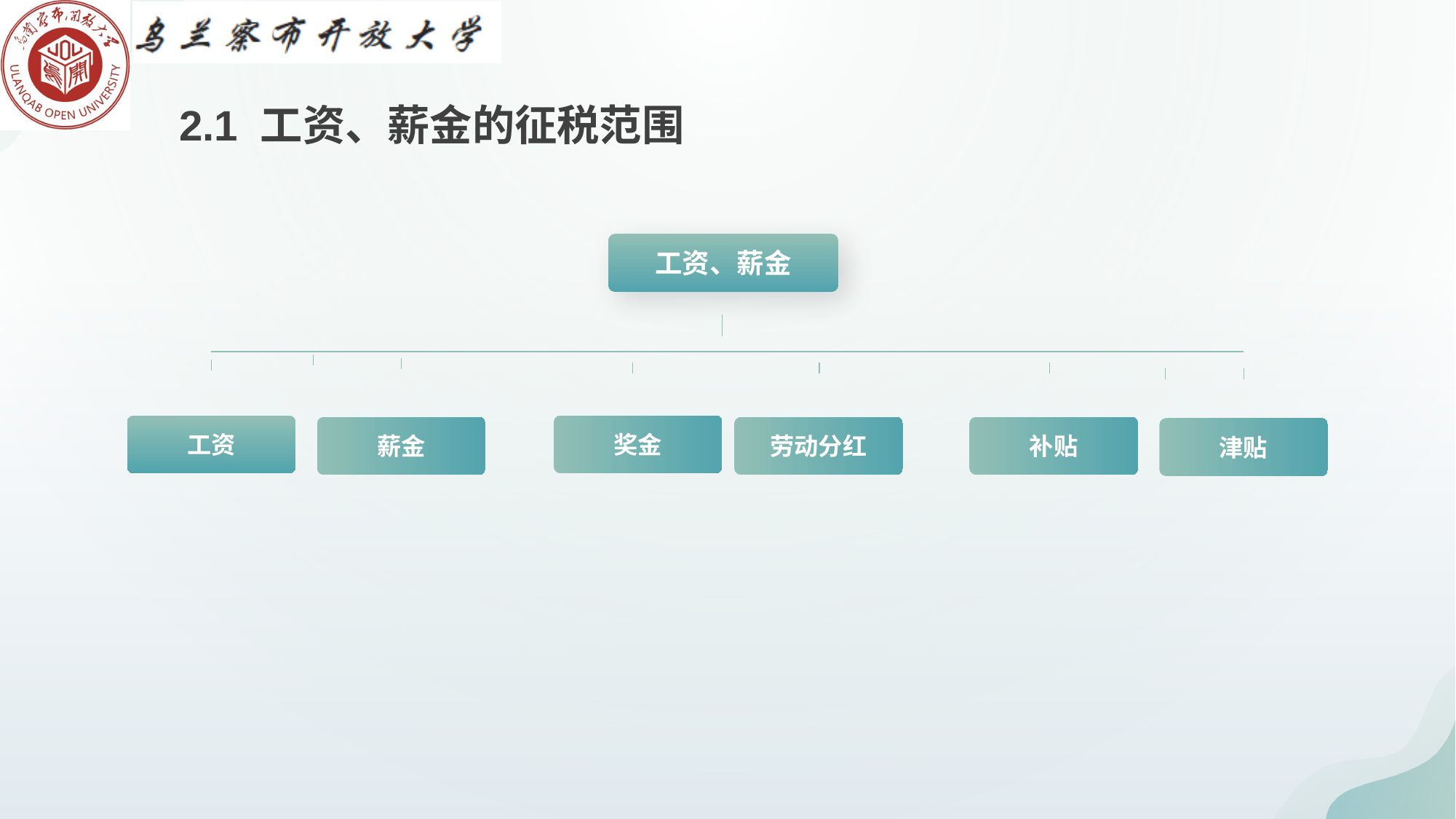

2.1 工资、薪金的征税范围
工资、薪金
工资
奖金
薪金
劳动分红
补贴
津贴